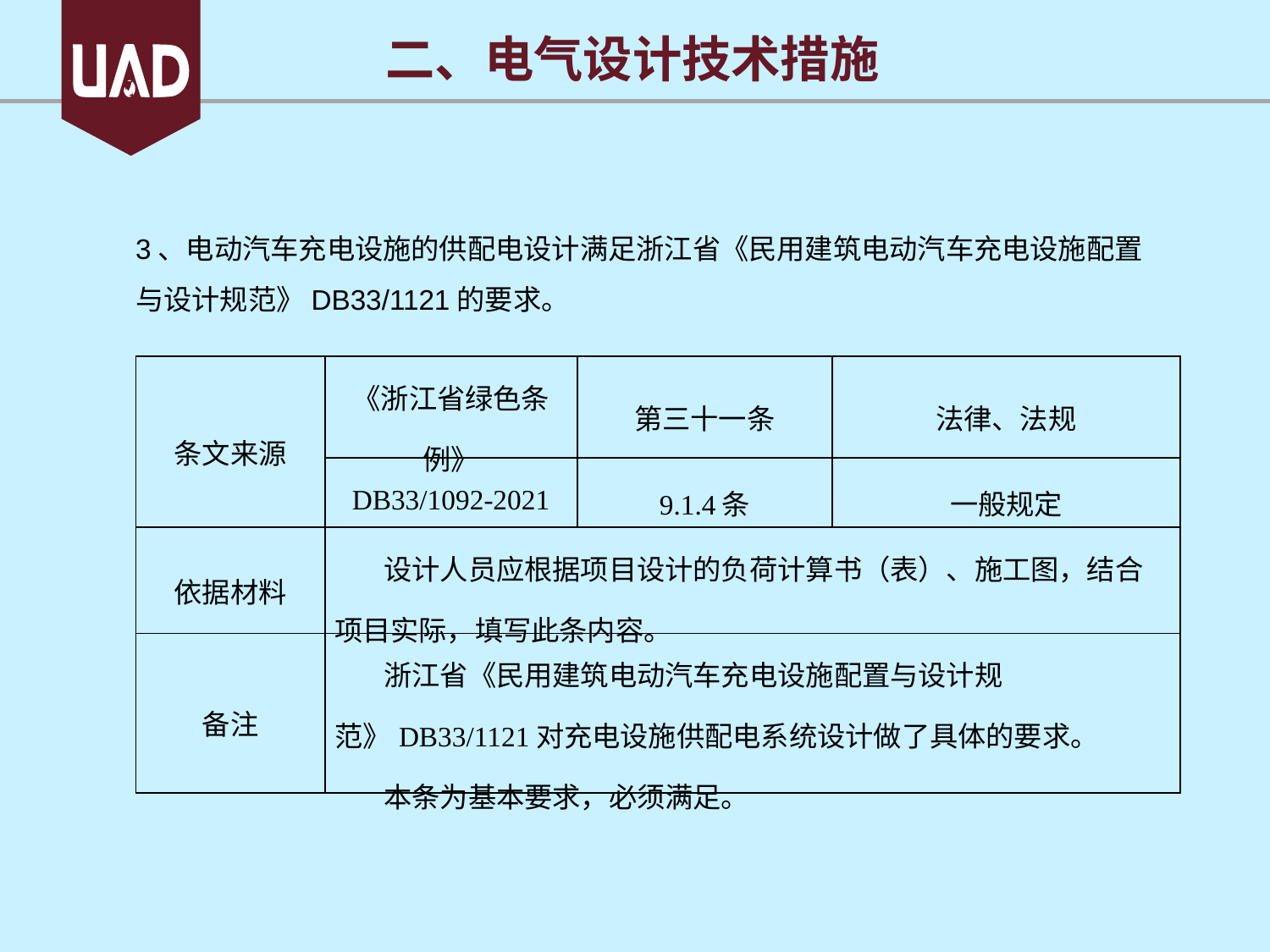

二、电气设计技术措施
3、电动汽车充电设施的供配电设计满足浙江省《民用建筑电动汽车充电设施配置与设计规范》DB33/1121的要求。
| 条文来源 | 《浙江省绿色条例》 | 第三十一条 | 法律、法规 |
| --- | --- | --- | --- |
|  | DB33/1092-2021 | 9.1.4条 | 一般规定 |
| 依据材料 | 设计人员应根据项目设计的负荷计算书（表）、施工图，结合项目实际，填写此条内容。 |  |  |
| 备注 | 浙江省《民用建筑电动汽车充电设施配置与设计规范》DB33/1121对充电设施供配电系统设计做了具体的要求。 本条为基本要求，必须满足。 |  |  |